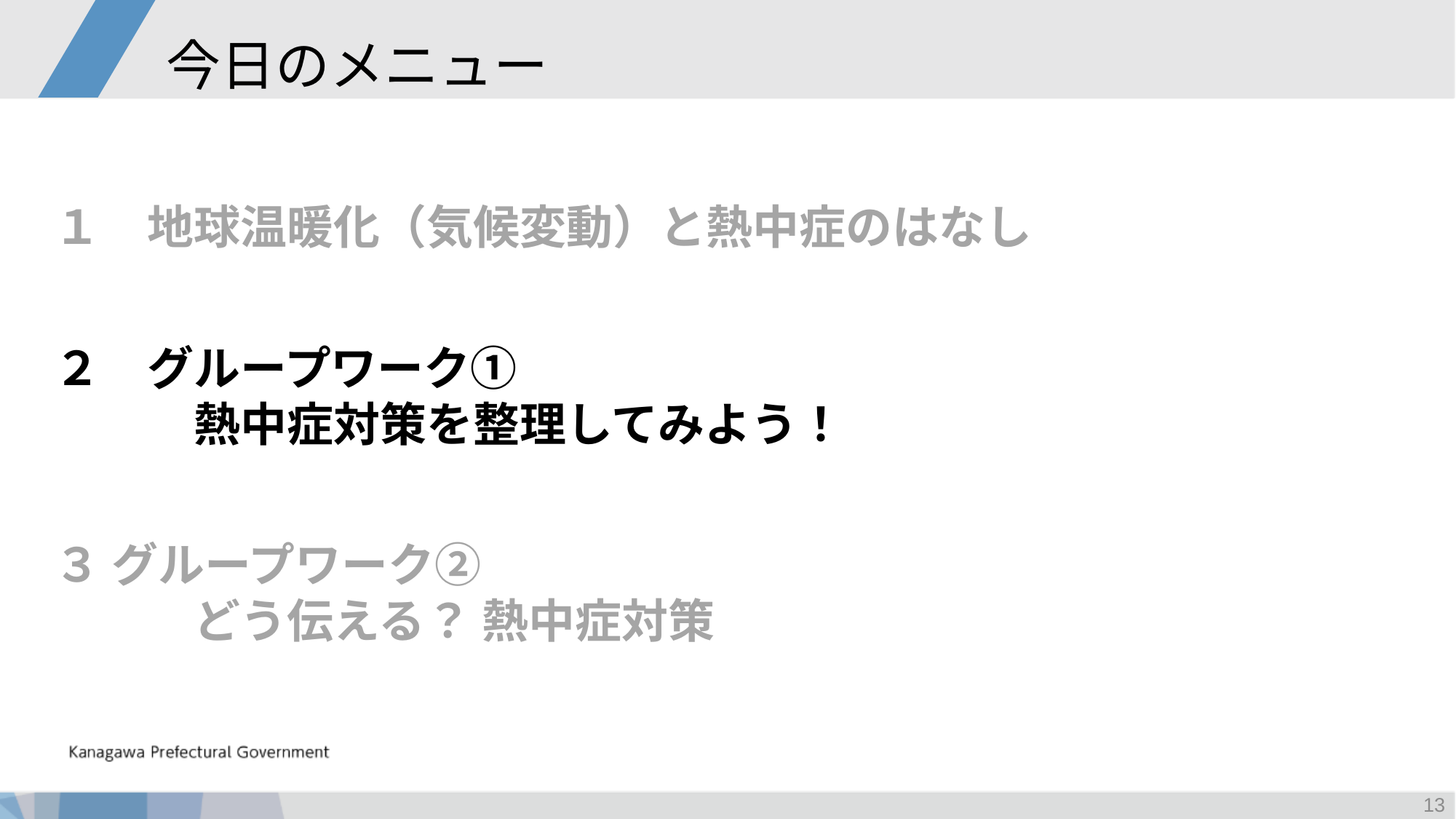

# 今日のメニュー
１　地球温暖化（気候変動）と熱中症のはなし

２　グループワーク①
　　　熱中症対策を整理してみよう！

３ グループワーク②
　　　どう伝える？ 熱中症対策
13